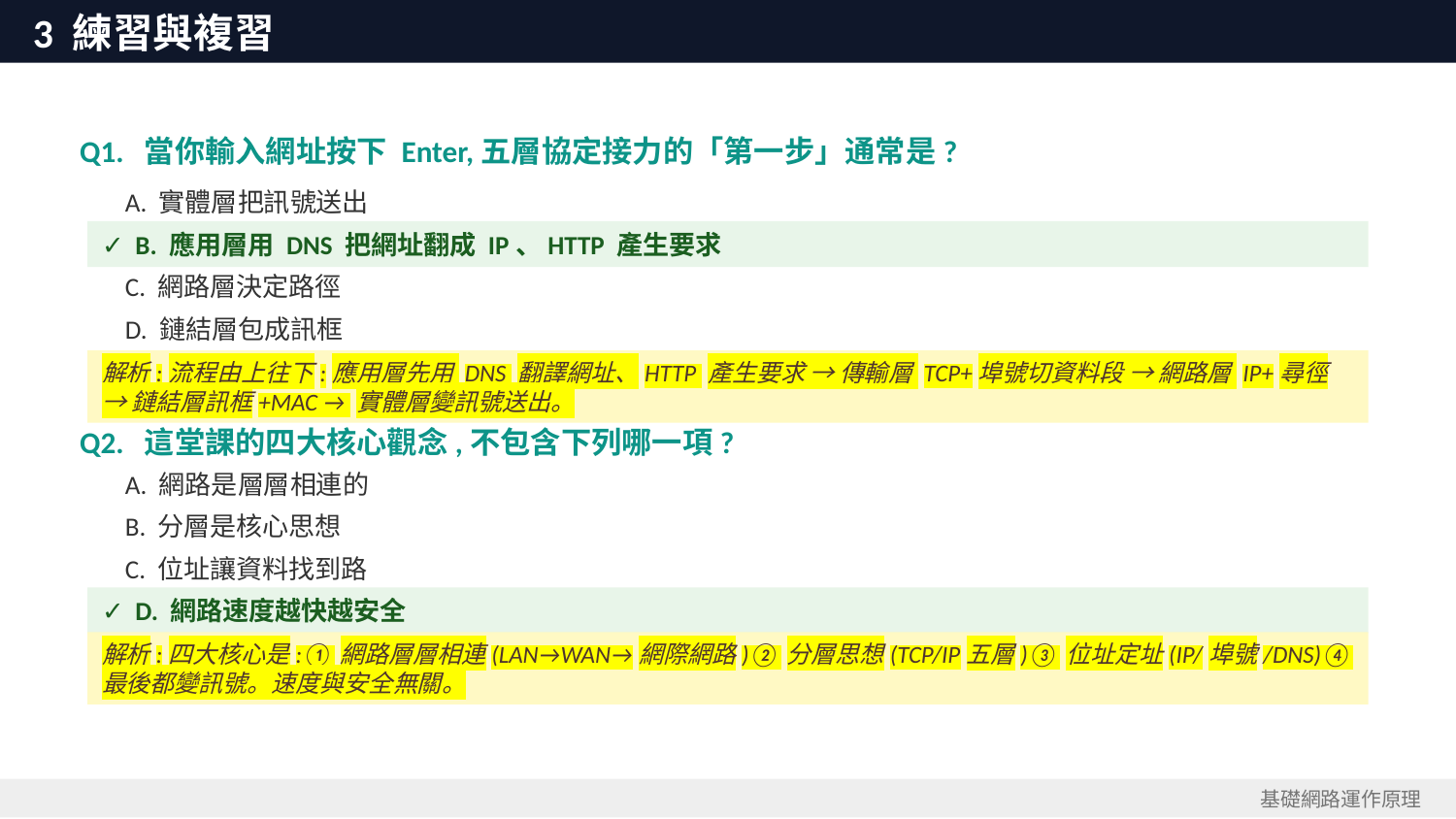

3 練習與複習
Q1.  當你輸入網址按下 Enter,五層協定接力的「第一步」通常是?
    A. 實體層把訊號送出
✓  B. 應用層用 DNS 把網址翻成 IP、HTTP 產生要求
    C. 網路層決定路徑
    D. 鏈結層包成訊框
解析:流程由上往下:應用層先用 DNS 翻譯網址、HTTP 產生要求 → 傳輸層 TCP+埠號切資料段 → 網路層 IP+尋徑 → 鏈結層訊框+MAC → 實體層變訊號送出。
Q2.  這堂課的四大核心觀念,不包含下列哪一項?
    A. 網路是層層相連的
    B. 分層是核心思想
    C. 位址讓資料找到路
✓  D. 網路速度越快越安全
解析:四大核心是:①網路層層相連(LAN→WAN→網際網路)②分層思想(TCP/IP五層)③位址定址(IP/埠號/DNS)④最後都變訊號。速度與安全無關。
基礎網路運作原理